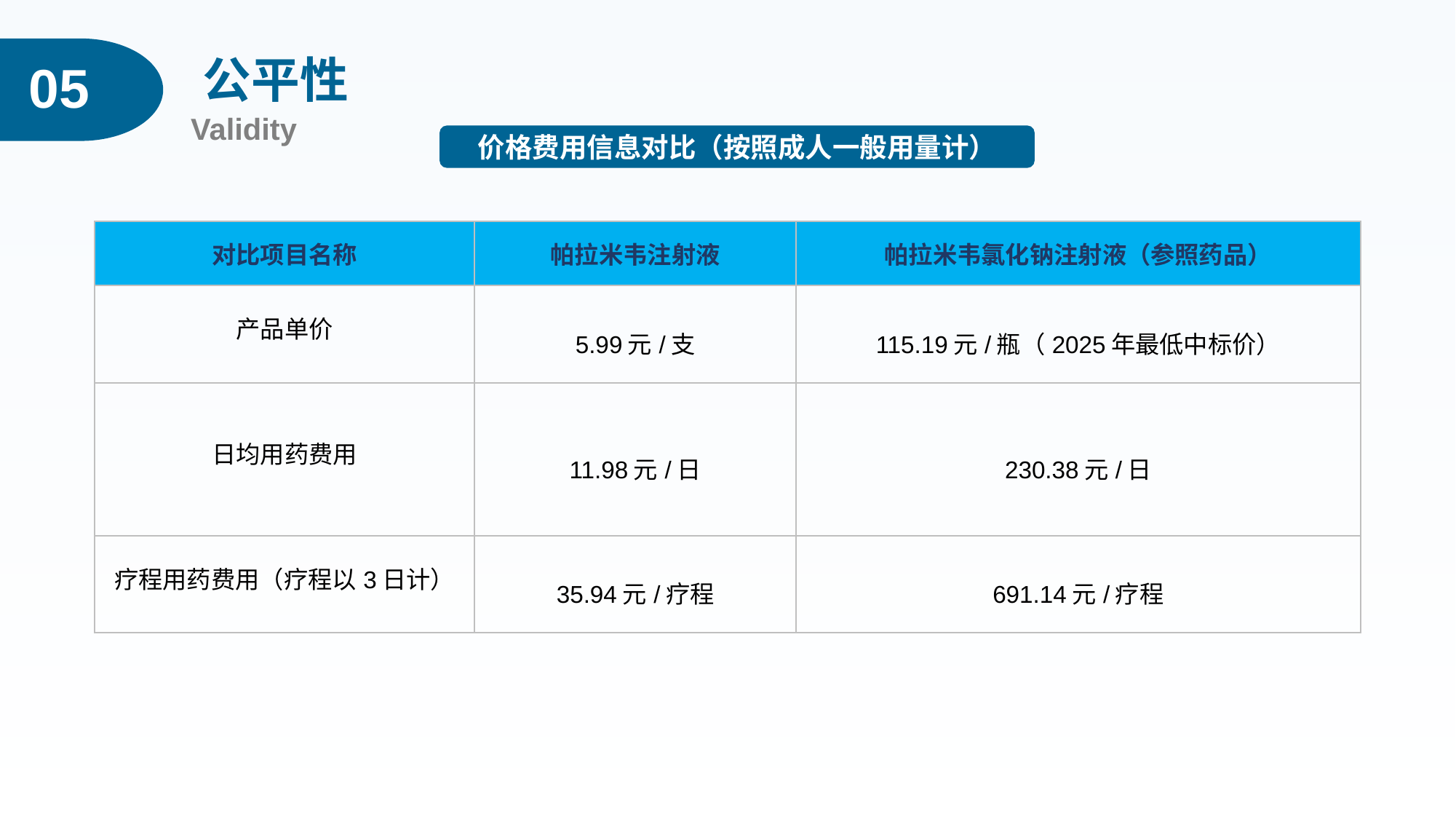

公平性

05
Validity
价格费用信息对比（按照成人一般用量计）
| 对比项目名称 | 帕拉米韦注射液 | 帕拉米韦氯化钠注射液（参照药品） |
| --- | --- | --- |
| 产品单价 | 5.99元/支 | 115.19元/瓶（2025年最低中标价） |
| 日均用药费用 | 11.98元/日 | 230.38元/日 |
| 疗程用药费用（疗程以3日计） | 35.94元/疗程 | 691.14元/疗程 |